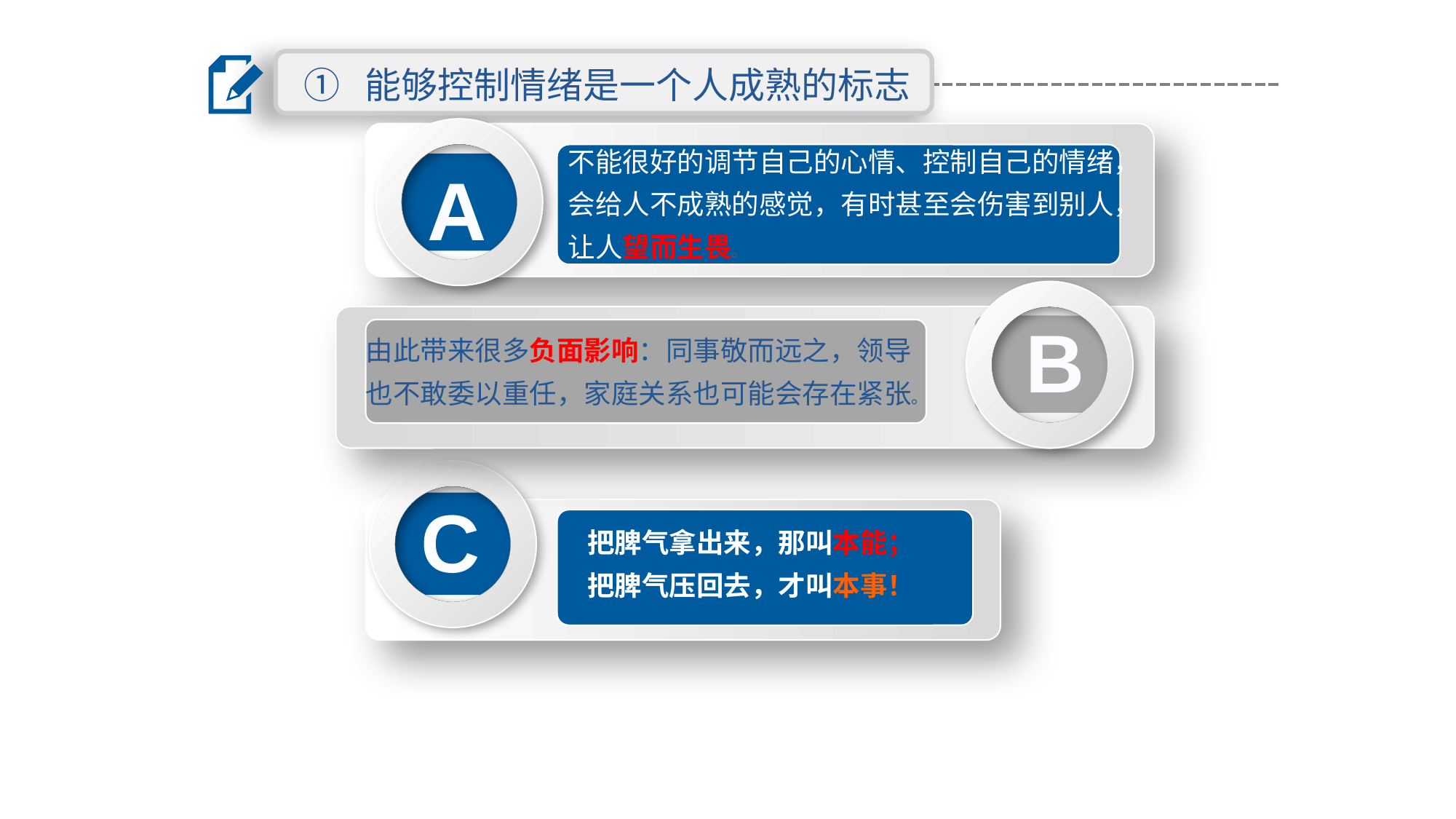

①  能够控制情绪是一个人成熟的标志

不能很好的调节自己的心情、控制自己的情绪，会给人不成熟的感觉，有时甚至会伤害到别人，让人望而生畏。

A

B

由此带来很多负面影响：同事敬而远之，领导也不敢委以重任，家庭关系也可能会存在紧张。

C

把脾气拿出来，那叫本能；
把脾气压回去，才叫本事！